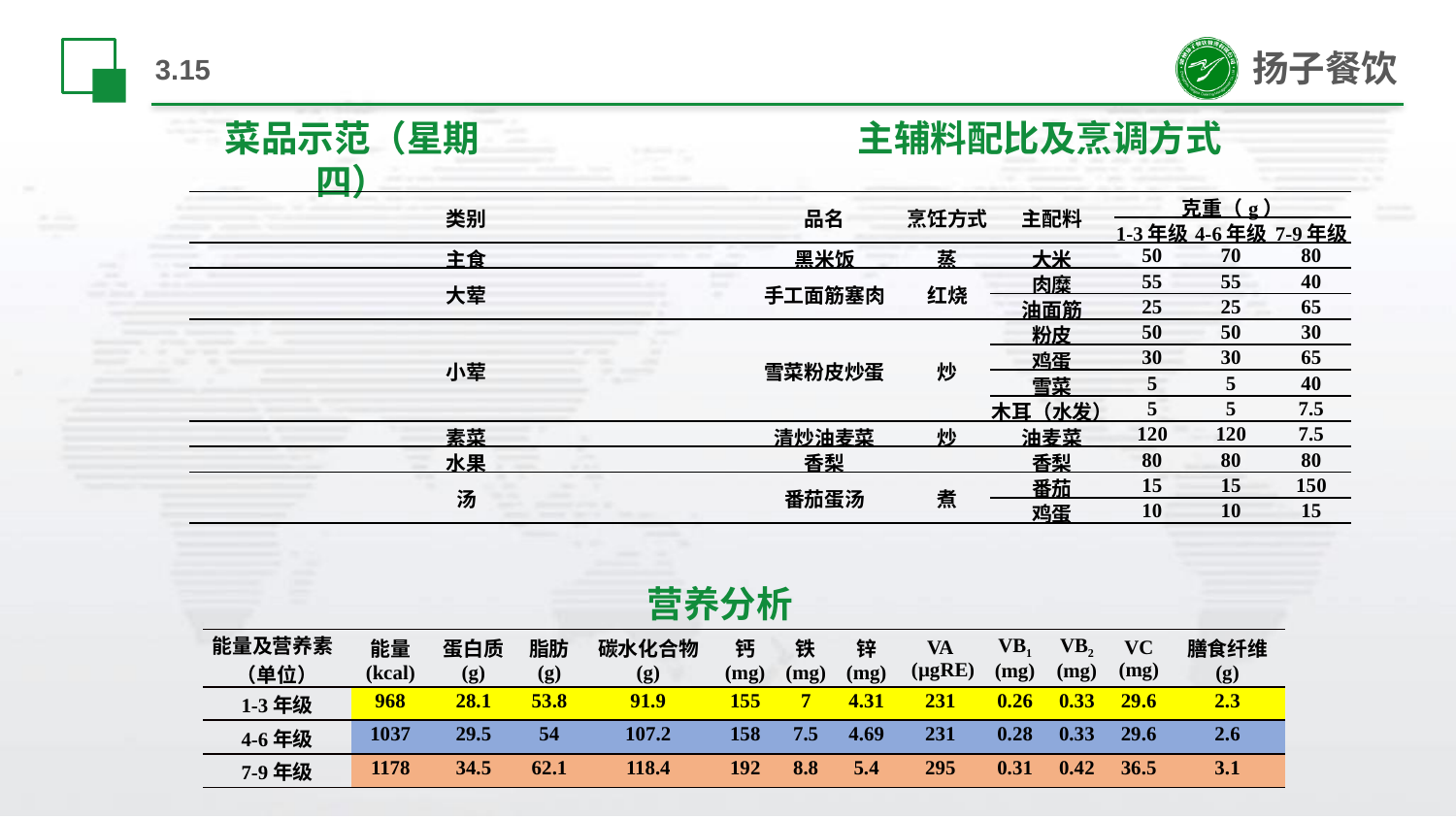

# 3.15
菜品示范（星期四）
主辅料配比及烹调方式
| 类别 | 品名 | 烹饪方式 | 主配料 | 克重（g） |  |  |
| --- | --- | --- | --- | --- | --- | --- |
|  |  |  |  | 1-3年级 | 4-6年级 | 7-9年级 |
| 主食 | 黑米饭 | 蒸 | 大米 | 50 | 70 | 80 |
| 大荤 | 手工面筋塞肉 | 红烧 | 肉糜 | 55 | 55 | 40 |
|  |  |  | 油面筋 | 25 | 25 | 65 |
| 小荤 | 雪菜粉皮炒蛋 | 炒 | 粉皮 | 50 | 50 | 30 |
|  |  |  | 鸡蛋 | 30 | 30 | 65 |
|  |  |  | 雪菜 | 5 | 5 | 40 |
|  |  |  | 木耳（水发） | 5 | 5 | 7.5 |
| 素菜 | 清炒油麦菜 | 炒 | 油麦菜 | 120 | 120 | 7.5 |
| 水果 | 香梨 |  | 香梨 | 80 | 80 | 80 |
| 汤 | 番茄蛋汤 | 煮 | 番茄 | 15 | 15 | 150 |
|  |  |  | 鸡蛋 | 10 | 10 | 15 |
营养分析
| 能量及营养素 （单位） | 能量 (kcal) | 蛋白质 (g) | 脂肪 (g) | 碳水化合物 (g) | 钙 (mg) | 铁 (mg) | 锌 (mg) | VA (µgRE) | VB1 (mg) | VB2 (mg) | VC (mg) | 膳食纤维 (g) |
| --- | --- | --- | --- | --- | --- | --- | --- | --- | --- | --- | --- | --- |
| 1-3年级 | 968 | 28.1 | 53.8 | 91.9 | 155 | 7 | 4.31 | 231 | 0.26 | 0.33 | 29.6 | 2.3 |
| 4-6年级 | 1037 | 29.5 | 54 | 107.2 | 158 | 7.5 | 4.69 | 231 | 0.28 | 0.33 | 29.6 | 2.6 |
| 7-9年级 | 1178 | 34.5 | 62.1 | 118.4 | 192 | 8.8 | 5.4 | 295 | 0.31 | 0.42 | 36.5 | 3.1 |